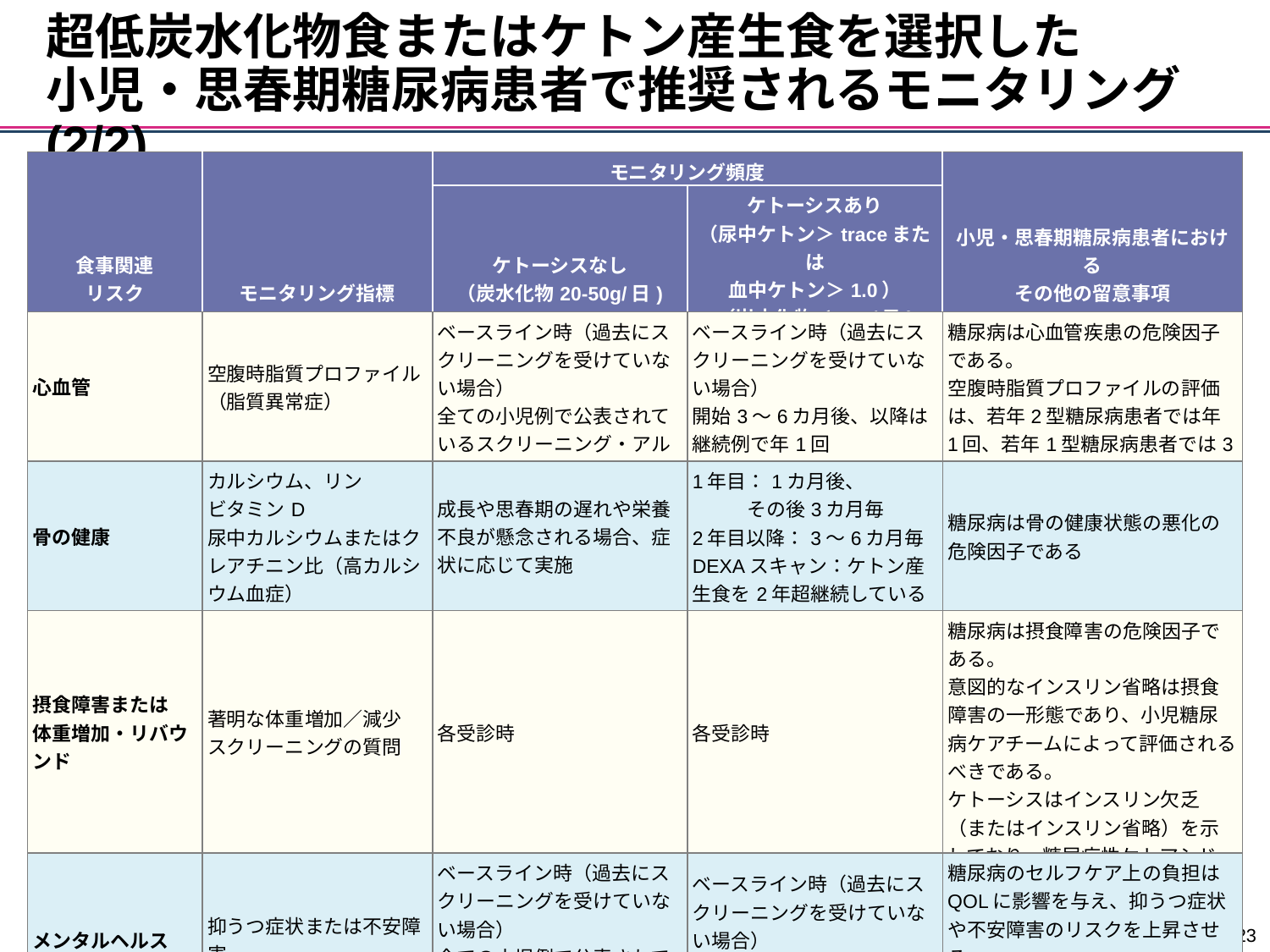

超低炭水化物食またはケトン産生食を選択した
小児・思春期糖尿病患者で推奨されるモニタリング(2/2)
| 食事関連 リスク | モニタリング指標 | モニタリング頻度 |  | 小児・思春期糖尿病患者における その他の留意事項 |
| --- | --- | --- | --- | --- |
|  |  | ケトーシスなし （炭水化物20-50g/日) | ケトーシスあり （尿中ケトン＞traceまたは 血中ケトン＞1.0） （炭水化物＜20g/日) |  |
| 心血管 | 空腹時脂質プロファイル （脂質異常症） | ベースライン時（過去にスクリーニングを受けていない場合） 全ての小児例で公表されているスクリーニング・アルゴリズムに従う | ベースライン時（過去にスクリーニングを受けていない場合） 開始3～6カ月後、以降は継続例で年1回 | 糖尿病は心血管疾患の危険因子である。 空腹時脂質プロファイルの評価は、若年2型糖尿病患者では年1回、若年1型糖尿病患者では3年毎の評価が推奨される。 |
| 骨の健康 | カルシウム、リン ビタミンD 尿中カルシウムまたはクレアチニン比（高カルシウム血症） DEXAスキャン | 成長や思春期の遅れや栄養不良が懸念される場合、症状に応じて実施 | 1年目：1カ月後、 その後3カ月毎 2年目以降：3～6カ月毎 DEXAスキャン：ケトン産生食を2年超継続している5歳超の患者で推奨 | 糖尿病は骨の健康状態の悪化の危険因子である |
| 摂食障害または 体重増加・リバウンド | 著明な体重増加／減少 スクリーニングの質問 | 各受診時 | 各受診時 | 糖尿病は摂食障害の危険因子である。 意図的なインスリン省略は摂食障害の一形態であり、小児糖尿病ケアチームによって評価されるべきである。 ケトーシスはインスリン欠乏（またはインスリン省略）を示しており、糖尿病性ケトアシドーシスのリスクを伴っている |
| メンタルヘルス | 抑うつ症状または不安障害 | ベースライン時（過去にスクリーニングを受けていない場合） 全ての小児例で公表されているスクリーニング・アルゴリズムに従う | ベースライン時（過去にスクリーニングを受けていない場合） 開始3～6カ月後、以降は継続例で年1回 | 糖尿病のセルフケア上の負担はQOLに影響を与え、抑うつ症状や不安障害のリスクを上昇させる。 抑うつや不安障害は、糖尿病のセルフケアの怠慢と関連している。 |
Neyman A, Hannon TS; COMMITTEE ON NUTRITION. Pediatrics 152(4): e2023063755, 2023